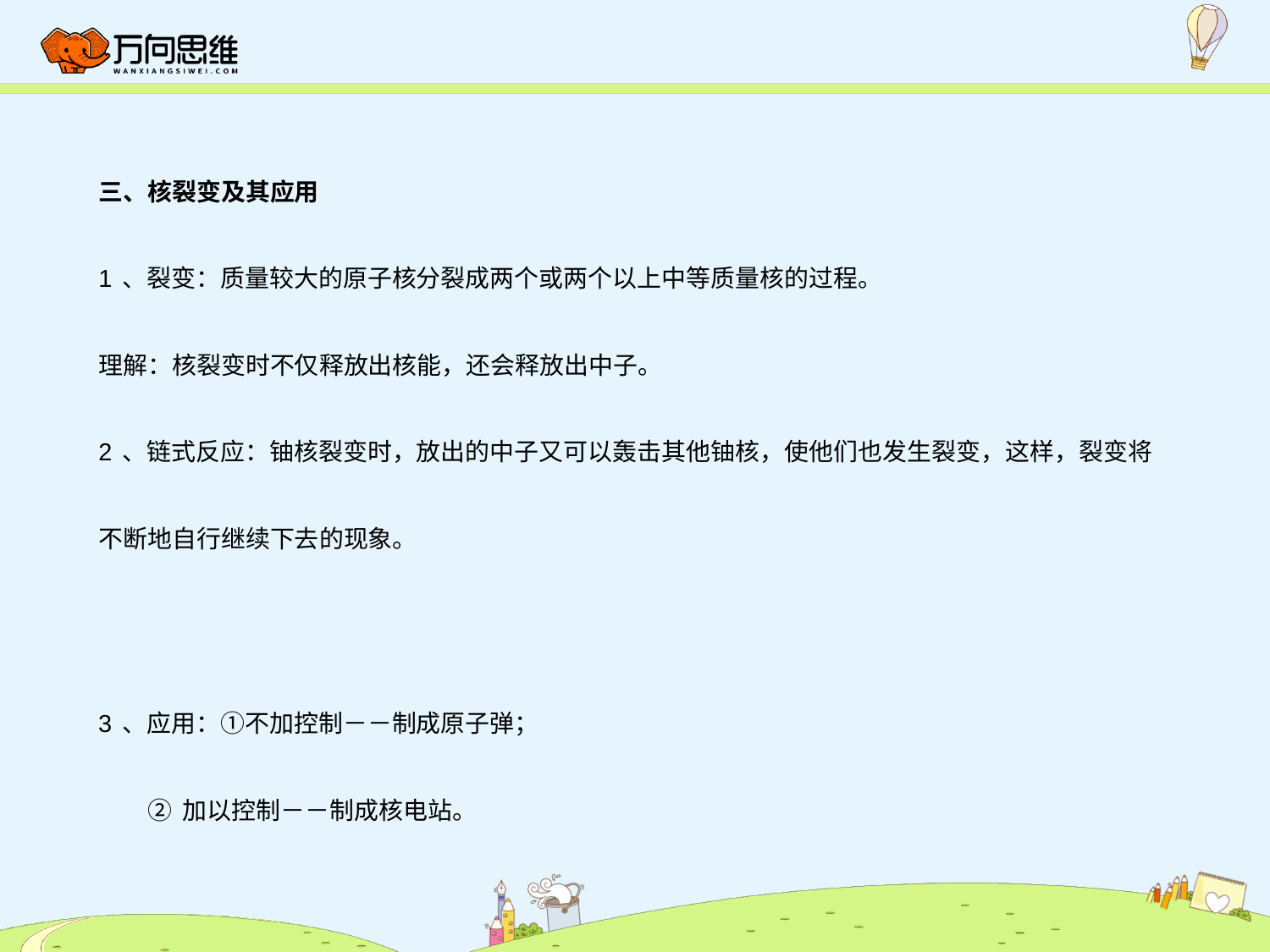

三、核裂变及其应用
1、裂变：质量较大的原子核分裂成两个或两个以上中等质量核的过程。
理解：核裂变时不仅释放出核能，还会释放出中子。
2、链式反应：铀核裂变时，放出的中子又可以轰击其他铀核，使他们也发生裂变，这样，裂变将不断地自行继续下去的现象。

3、应用：①不加控制－－制成原子弹；
         ②加以控制－－制成核电站。